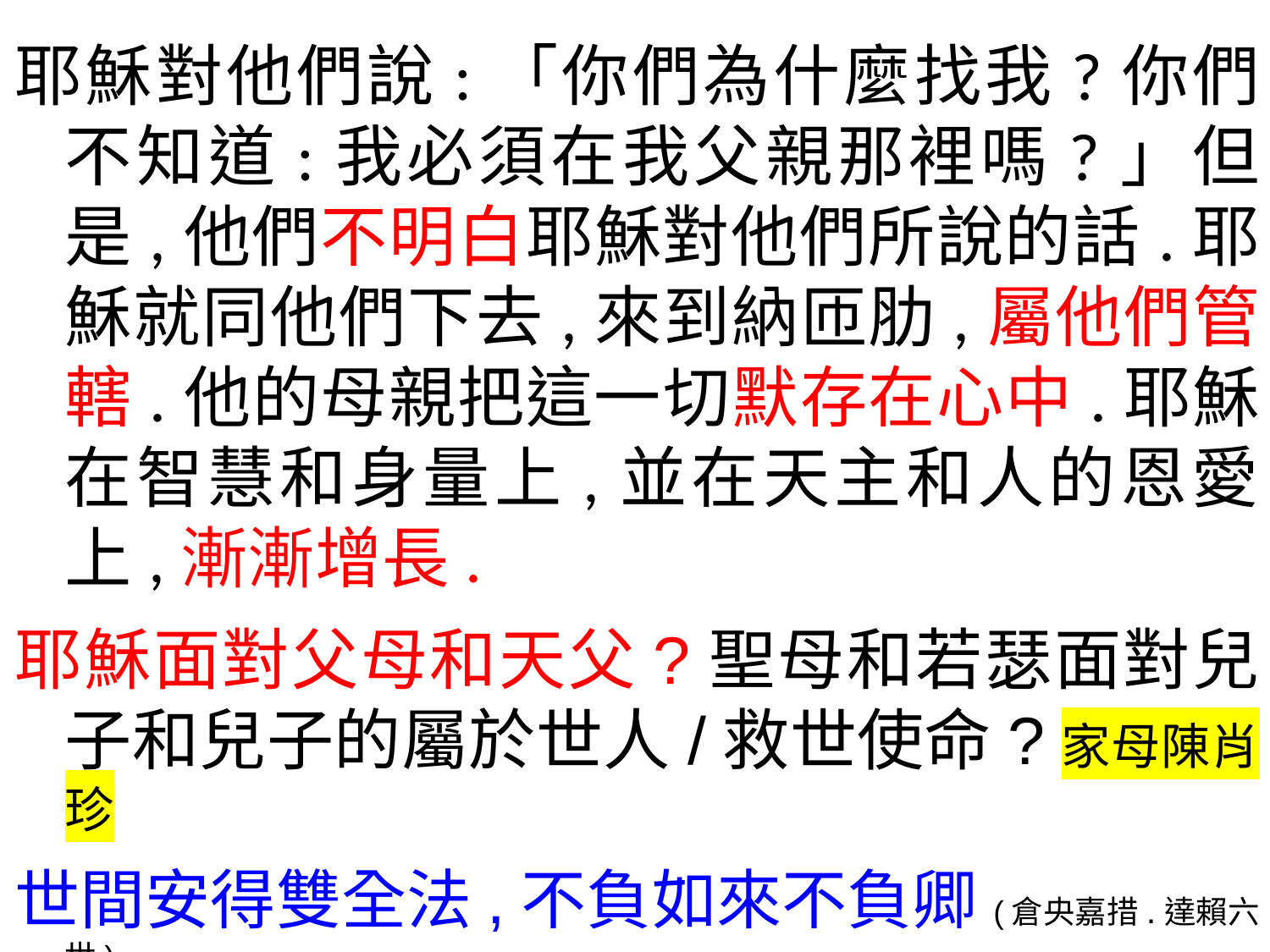

耶穌對他們說:「你們為什麼找我?你們不知道:我必須在我父親那裡嗎?」但是,他們不明白耶穌對他們所說的話.耶穌就同他們下去,來到納匝肋,屬他們管轄.他的母親把這一切默存在心中.耶穌在智慧和身量上,並在天主和人的恩愛上,漸漸增長.
耶穌面對父母和天父?聖母和若瑟面對兒子和兒子的屬於世人/救世使命?家母陳肖珍
世間安得雙全法,不負如來不負卿(倉央嘉措.達賴六世)
靜坐修觀法眼開,祈求三寶降靈臺;觀中諸聖何曾見?不請情人卻自來